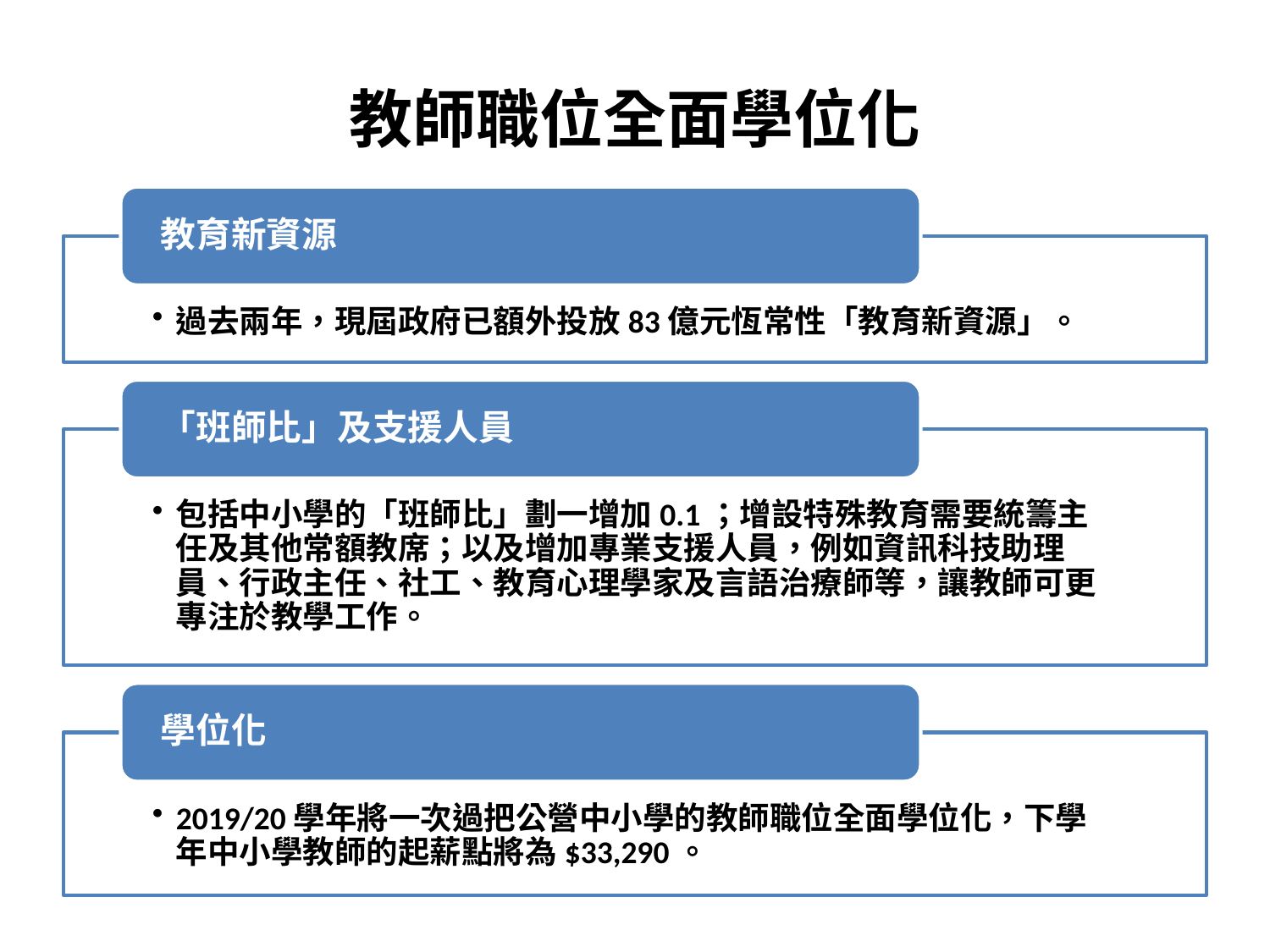

# 教師職位全面學位化
過去兩年，現屆政府已額外投放83億元恆常性「教育新資源」。
教育新資源
包括中小學的「班師比」劃一增加0.1；增設特殊教育需要統籌主任及其他常額教席；以及增加專業支援人員，例如資訊科技助理員、行政主任、社工、教育心理學家及言語治療師等，讓教師可更專注於教學工作。
「班師比」及支援人員
2019/20學年將一次過把公營中小學的教師職位全面學位化，下學年中小學教師的起薪點將為$33,290。
學位化